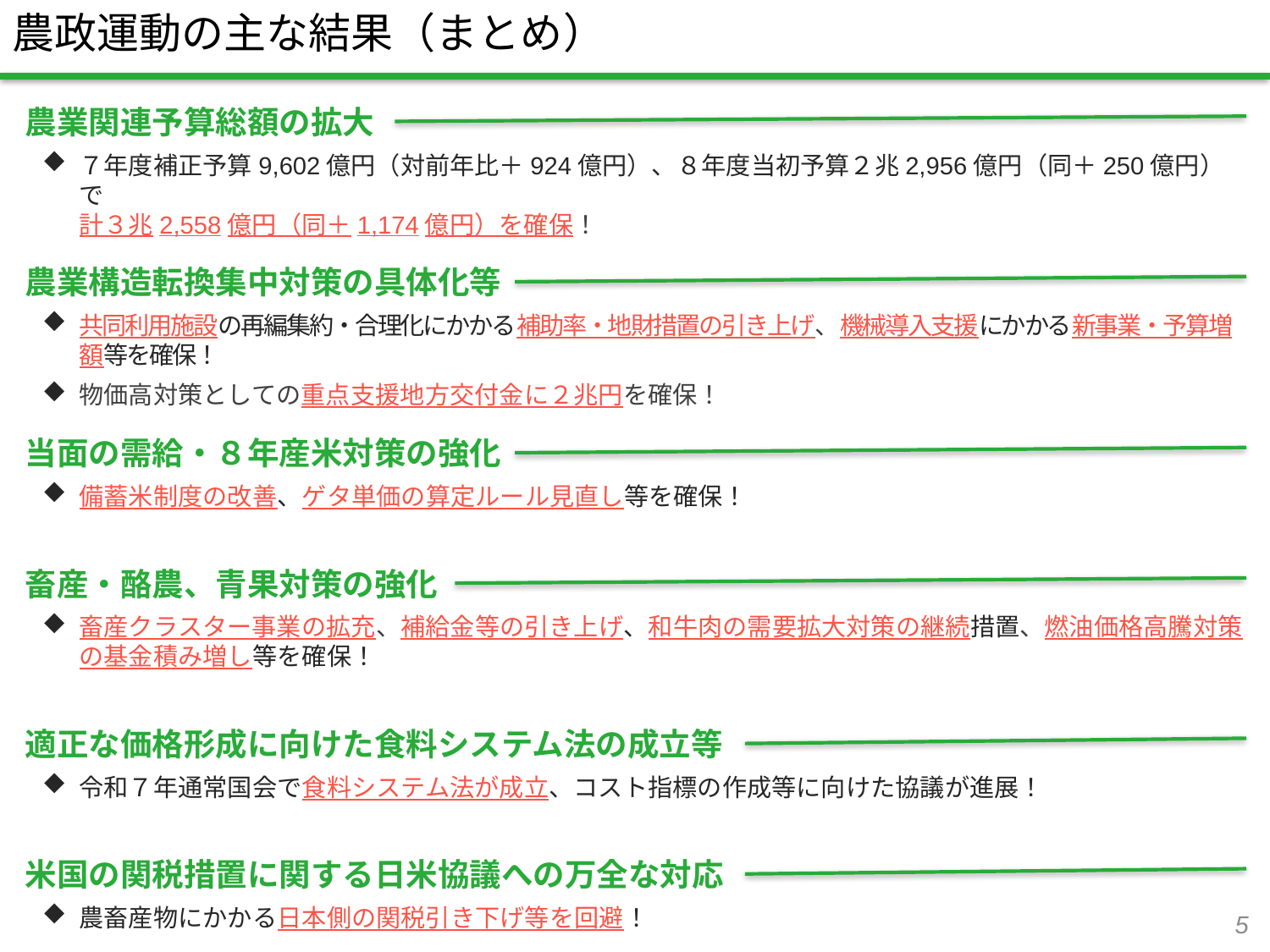

農政運動の主な結果（まとめ）
農業関連予算総額の拡大
７年度補正予算9,602億円（対前年比＋924億円）、８年度当初予算２兆2,956億円（同＋250億円）で
計３兆2,558億円（同＋1,174億円）を確保！
農業構造転換集中対策の具体化等
共同利用施設の再編集約・合理化にかかる補助率・地財措置の引き上げ、機械導入支援にかかる新事業・予算増額等を確保！
物価高対策としての重点支援地方交付金に２兆円を確保！
当面の需給・８年産米対策の強化
備蓄米制度の改善、ゲタ単価の算定ルール見直し等を確保！
畜産・酪農、青果対策の強化
畜産クラスター事業の拡充、補給金等の引き上げ、和牛肉の需要拡大対策の継続措置、燃油価格高騰対策の基金積み増し等を確保！
適正な価格形成に向けた食料システム法の成立等
令和７年通常国会で食料システム法が成立、コスト指標の作成等に向けた協議が進展！
米国の関税措置に関する日米協議への万全な対応
農畜産物にかかる日本側の関税引き下げ等を回避！
5